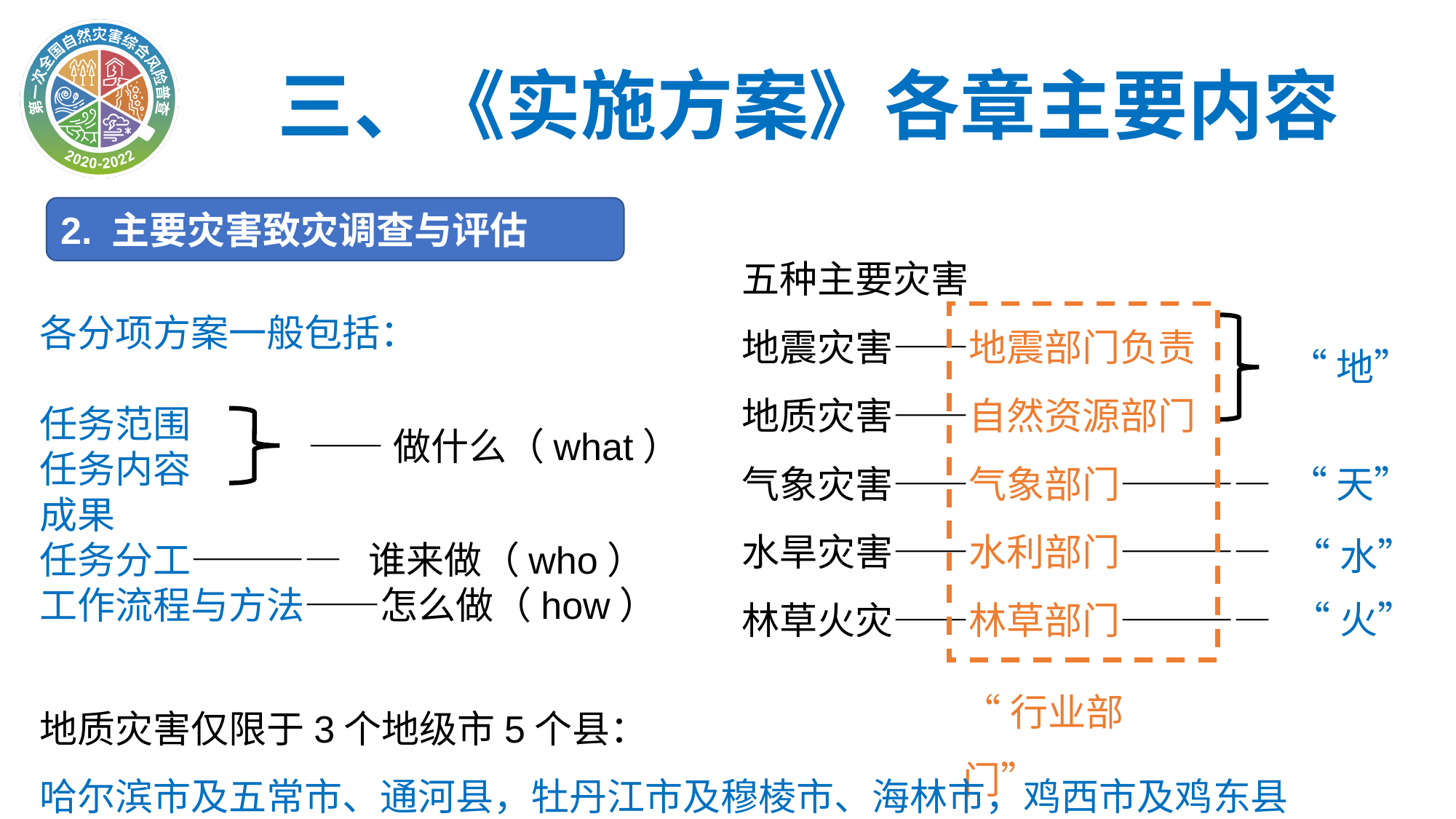

三、《实施方案》各章主要内容
2. 主要灾害致灾调查与评估
五种主要灾害
地震灾害——地震部门负责
地质灾害——自然资源部门
气象灾害——气象部门————
水旱灾害——水利部门————
林草火灾——林草部门————

各分项方案一般包括：

任务范围
任务内容
成果
任务分工————   谁来做（who）
工作流程与方法——怎么做（how）

——做什么（what）

“地”
“天”
“水”
“火”
“行业部门”
地质灾害仅限于3个地级市5个县：
哈尔滨市及五常市、通河县，牡丹江市及穆棱市、海林市，鸡西市及鸡东县